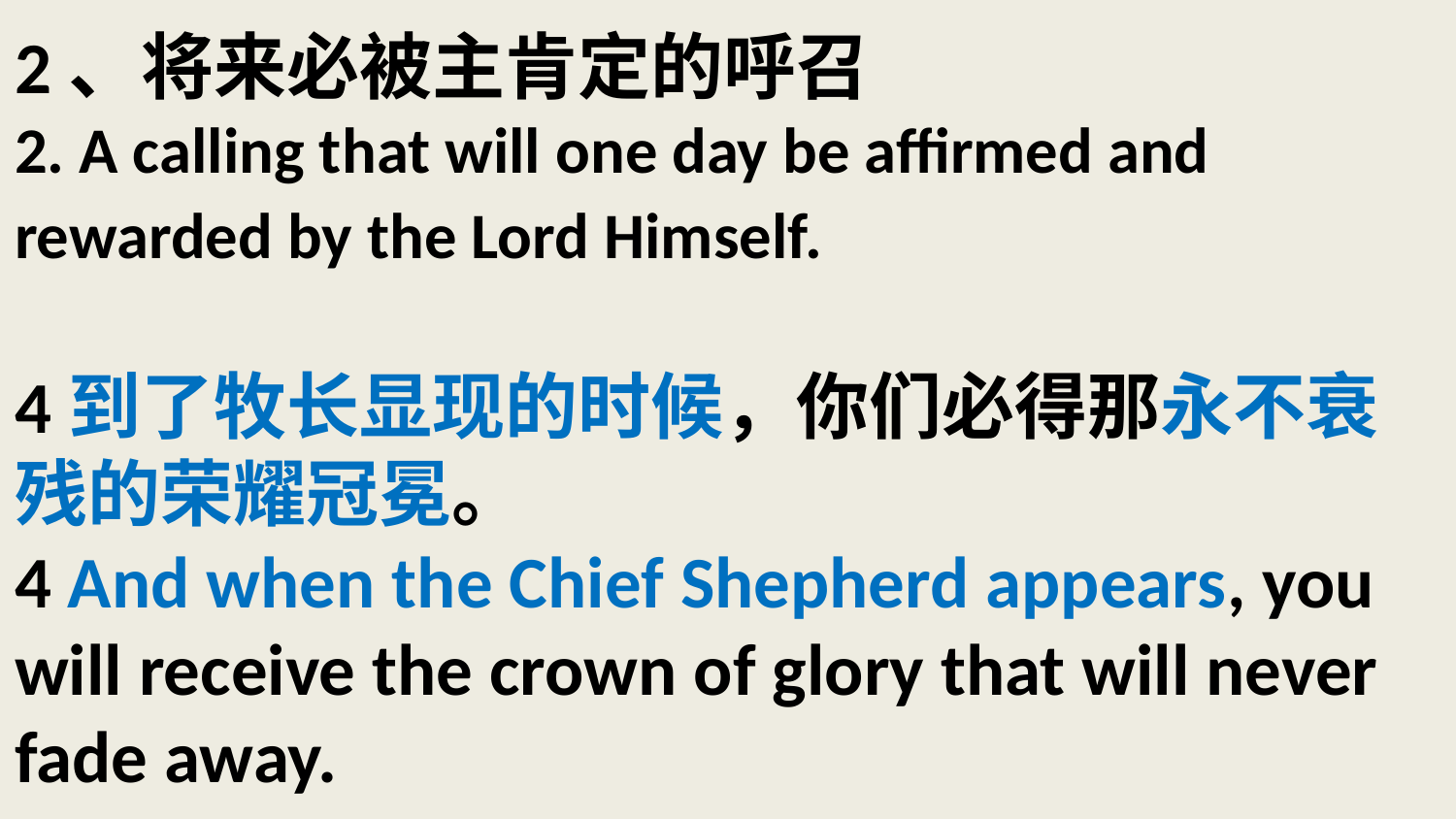

# 2、将来必被主肯定的呼召 2. A calling that will one day be affirmed and rewarded by the Lord Himself. 4到了牧长显现的时候，你们必得那永不衰残的荣耀冠冕。 4 And when the Chief Shepherd appears, you will receive the crown of glory that will never fade away.